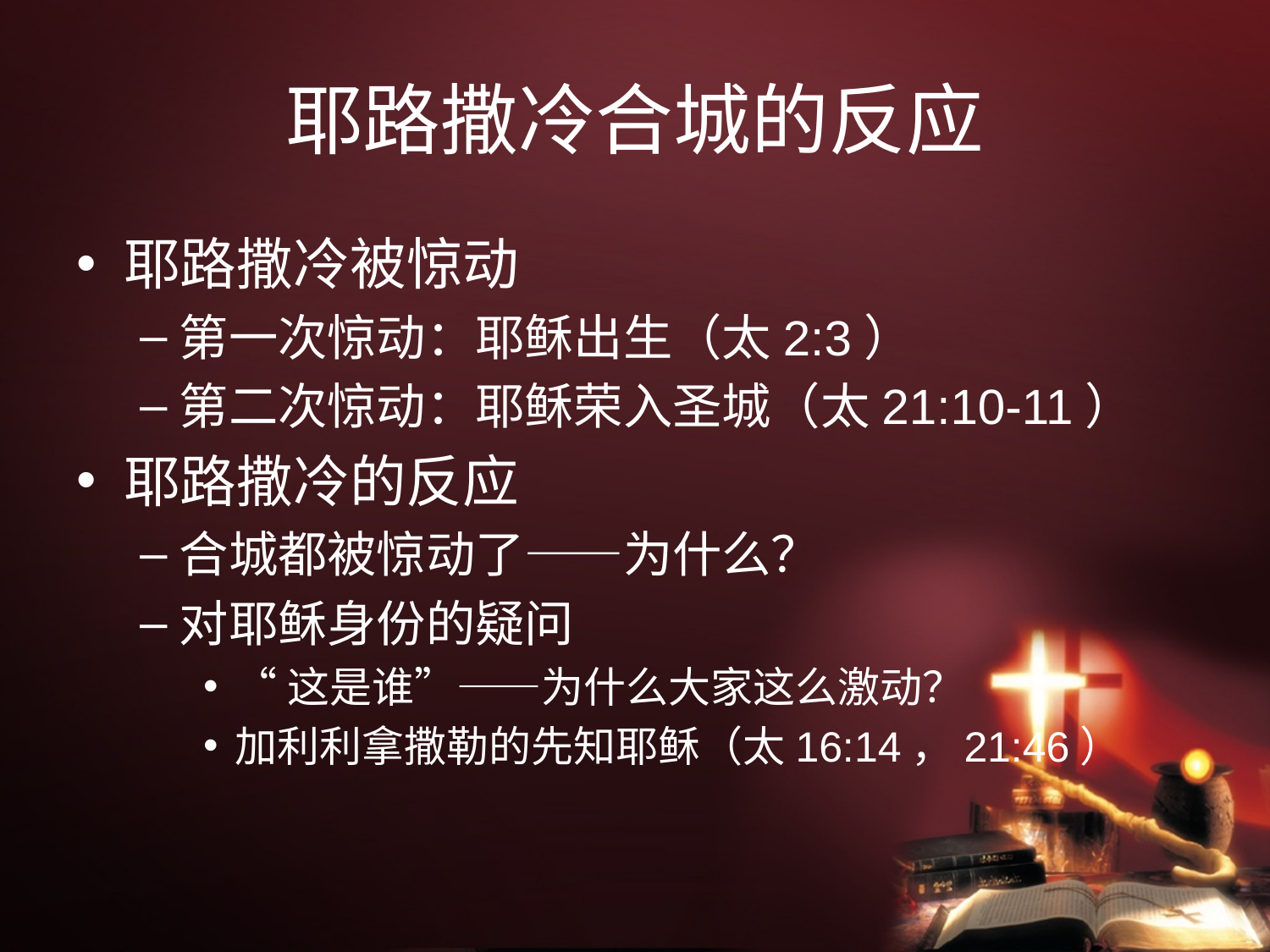

# 耶路撒冷合城的反应
耶路撒冷被惊动
第一次惊动：耶稣出生（太2:3）
第二次惊动：耶稣荣入圣城（太21:10-11）
耶路撒冷的反应
合城都被惊动了——为什么？
对耶稣身份的疑问
“这是谁”——为什么大家这么激动？
加利利拿撒勒的先知耶稣（太16:14，21:46）